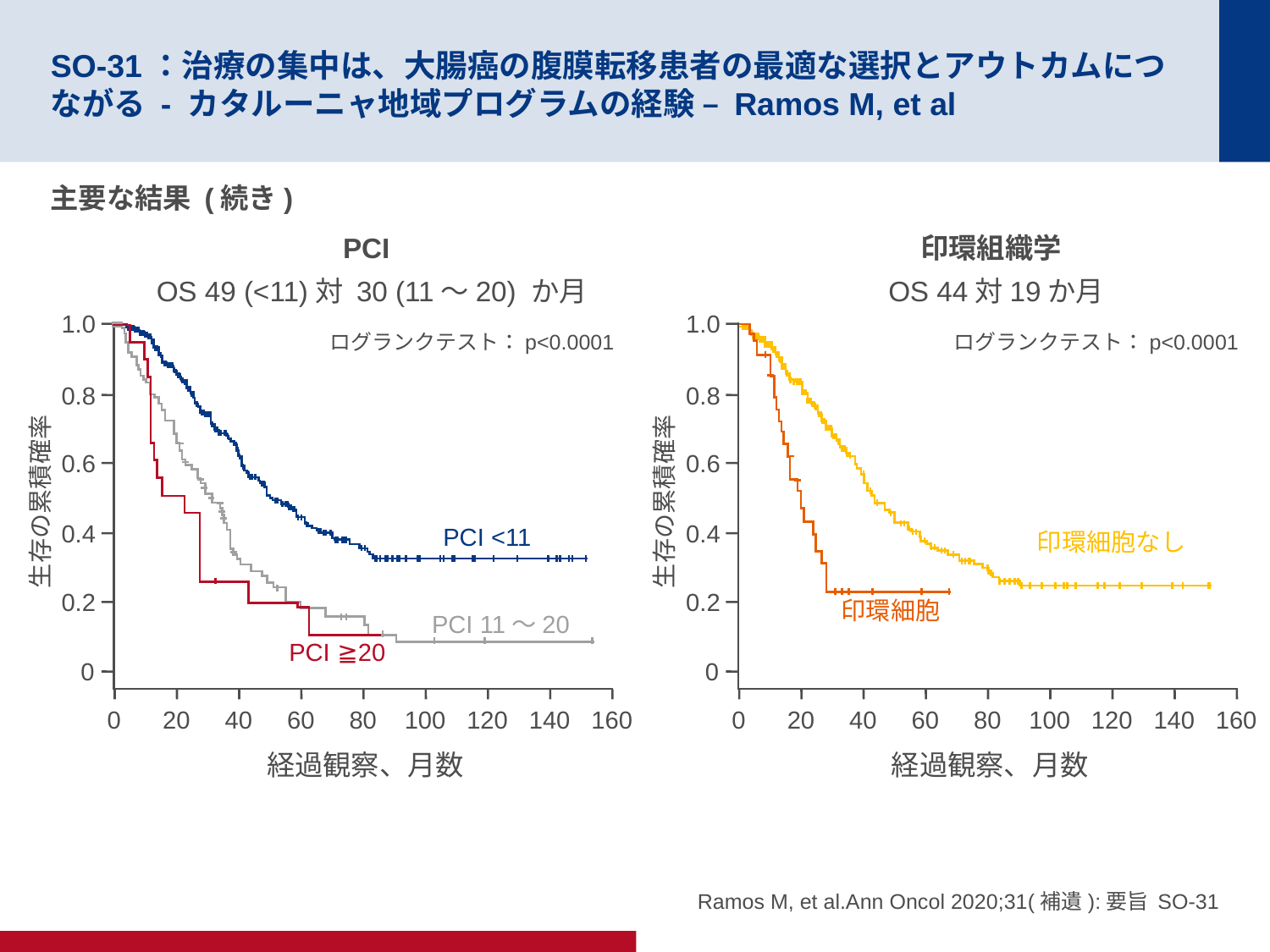

# SO-31：治療の集中は、大腸癌の腹膜転移患者の最適な選択とアウトカムにつながる - カタルーニャ地域プログラムの経験 – Ramos M, et al
主要な結果 (続き)
PCI
OS 49 (<11)対 30 (11～20) か月
1.0

0.8

0.6

生存の累積確率
0.4

0.2

0

ログランクテスト：p<0.0001

0
20
40
60
80
100
120
140
160
経過観察、月数
印環組織学
OS 44対19か月
1.0

0.8

0.6

生存の累積確率
0.4

0.2

0

ログランクテスト：p<0.0001

0
20
40
60
80
100
120
140
160
経過観察、月数

PCI <11
印環細胞なし
印環細胞
PCI 11～20
PCI ≧20
Ramos M, et al.Ann Oncol 2020;31(補遺):要旨 SO-31